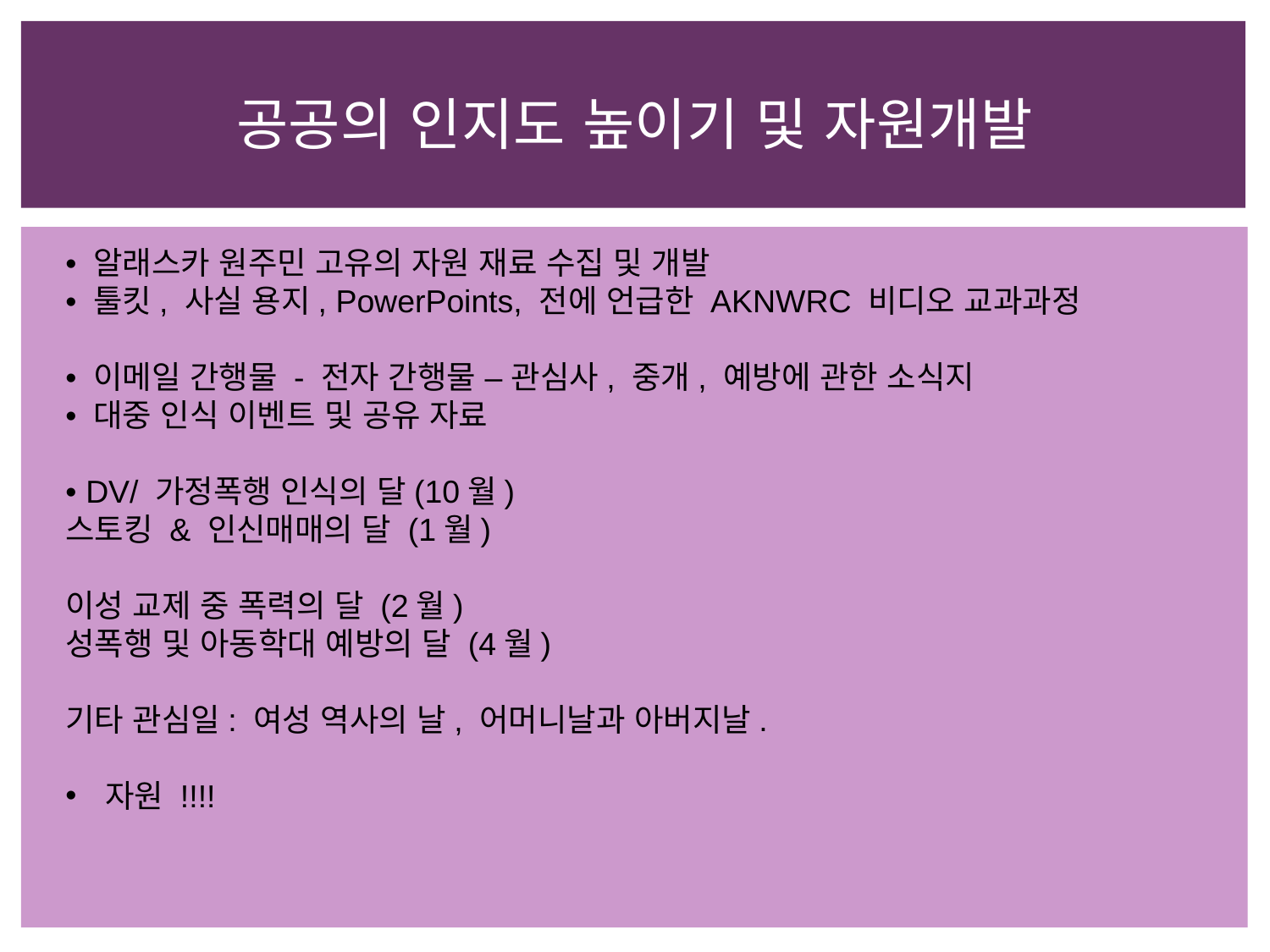

# 공공의 인지도 높이기 및 자원개발
• 알래스카 원주민 고유의 자원 재료 수집 및 개발
• 툴킷, 사실 용지, PowerPoints, 전에 언급한 AKNWRC 비디오 교과과정

• 이메일 간행물 - 전자 간행물 – 관심사, 중개, 예방에 관한 소식지
• 대중 인식 이벤트 및 공유 자료

• DV/ 가정폭행 인식의 달(10월)
스토킹 & 인신매매의 달 (1월)

이성 교제 중 폭력의 달 (2월)
성폭행 및 아동학대 예방의 달 (4월)

기타 관심일: 여성 역사의 날, 어머니날과 아버지날.

자원 !!!!